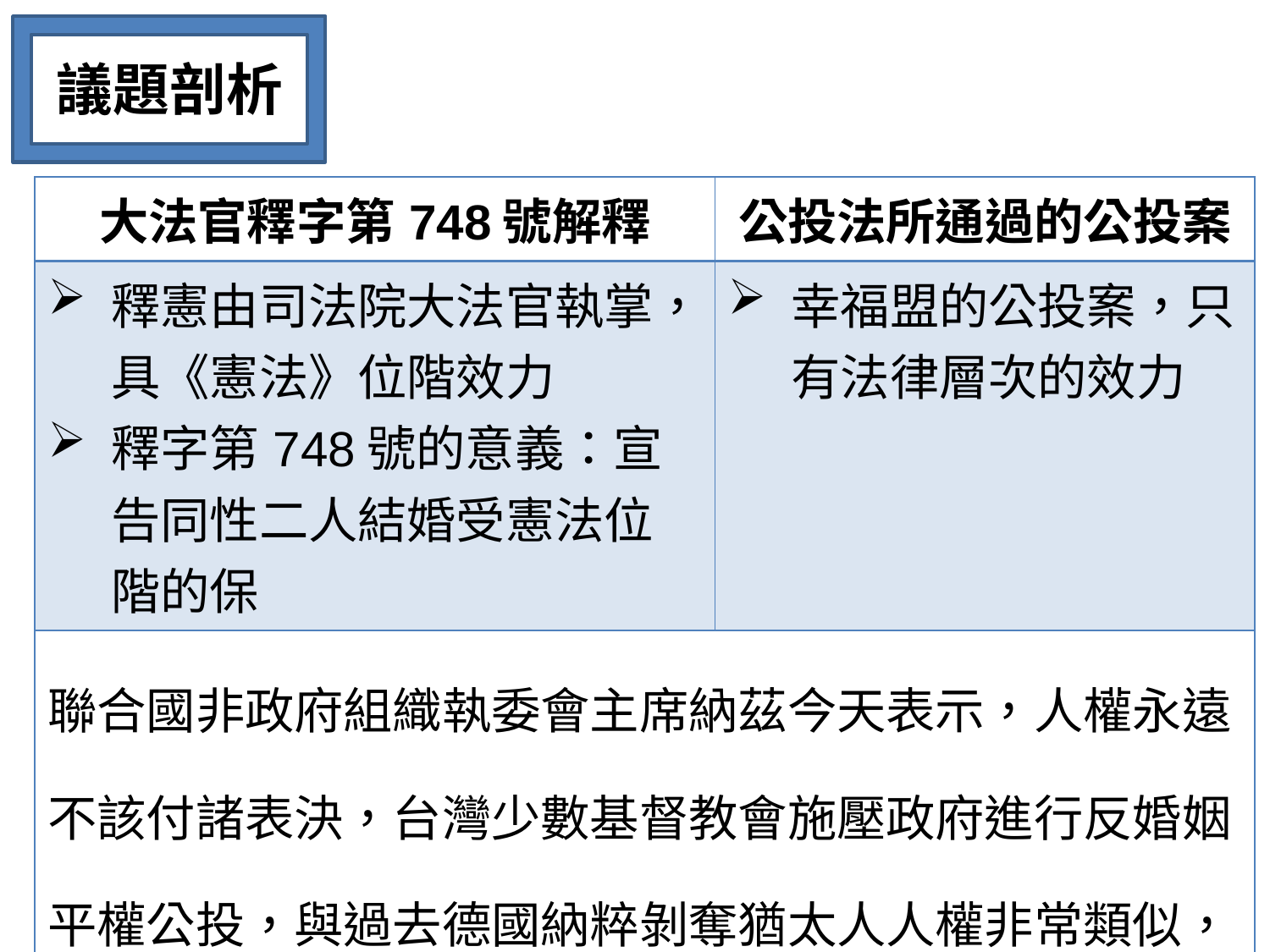

議題剖析
| 大法官釋字第748號解釋 | 公投法所通過的公投案 |
| --- | --- |
| 釋憲由司法院大法官執掌，具《憲法》位階效力 釋字第748號的意義：宣告同性二人結婚受憲法位階的保 | 幸福盟的公投案，只有法律層次的效力 |
| 聯合國非政府組織執委會主席納茲今天表示，人權永遠不該付諸表決，台灣少數基督教會施壓政府進行反婚姻平權公投，與過去德國納粹剝奪猶太人人權非常類似，「通往死亡集中營的道路始於民粹民主的陷阱」。 |  |